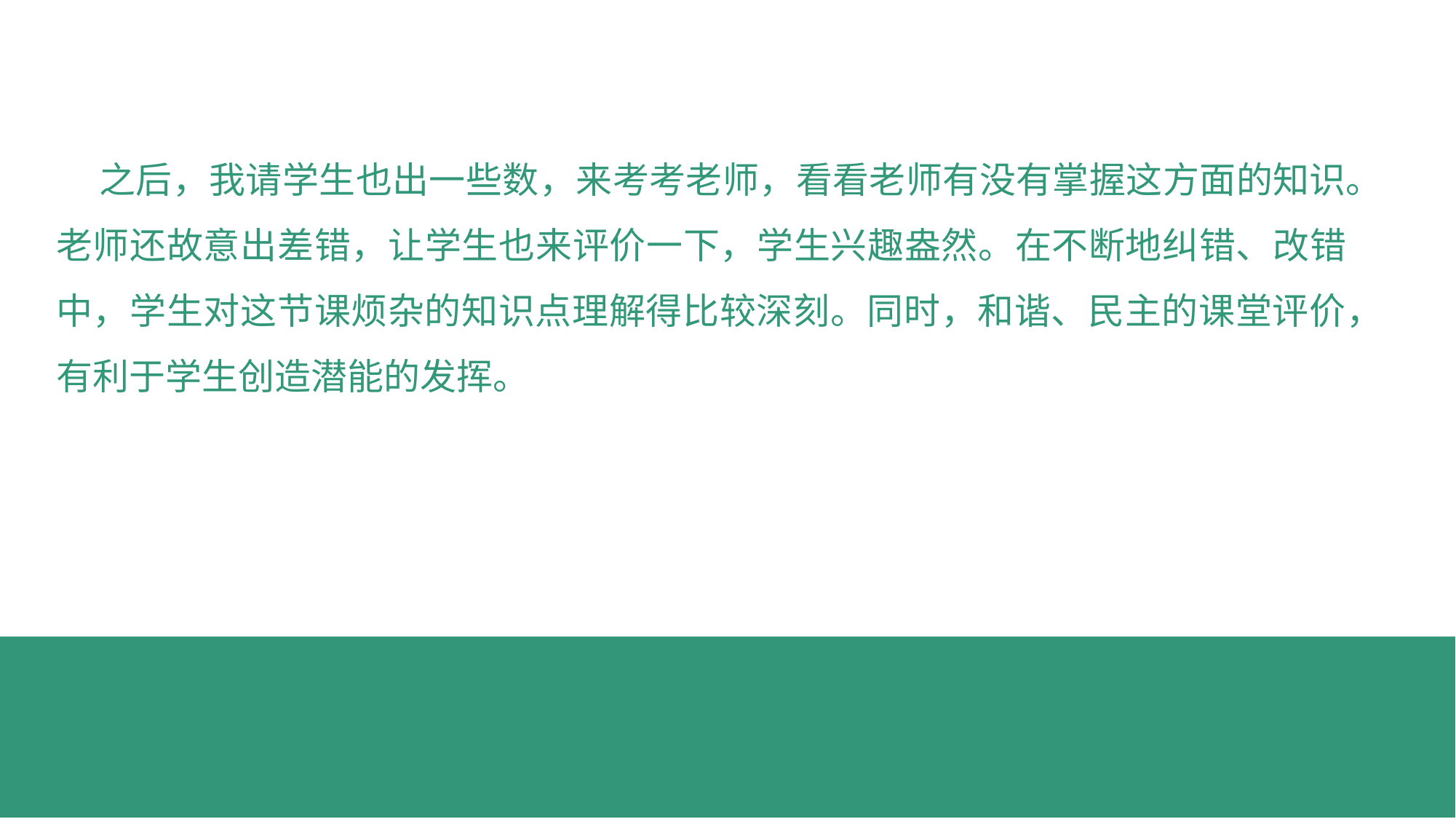

之后，我请学生也出一些数，来考考老师，看看老师有没有掌握这方面的知识。老师还故意出差错，让学生也来评价一下，学生兴趣盎然。在不断地纠错、改错中，学生对这节课烦杂的知识点理解得比较深刻。同时，和谐、民主的课堂评价，有利于学生创造潜能的发挥。